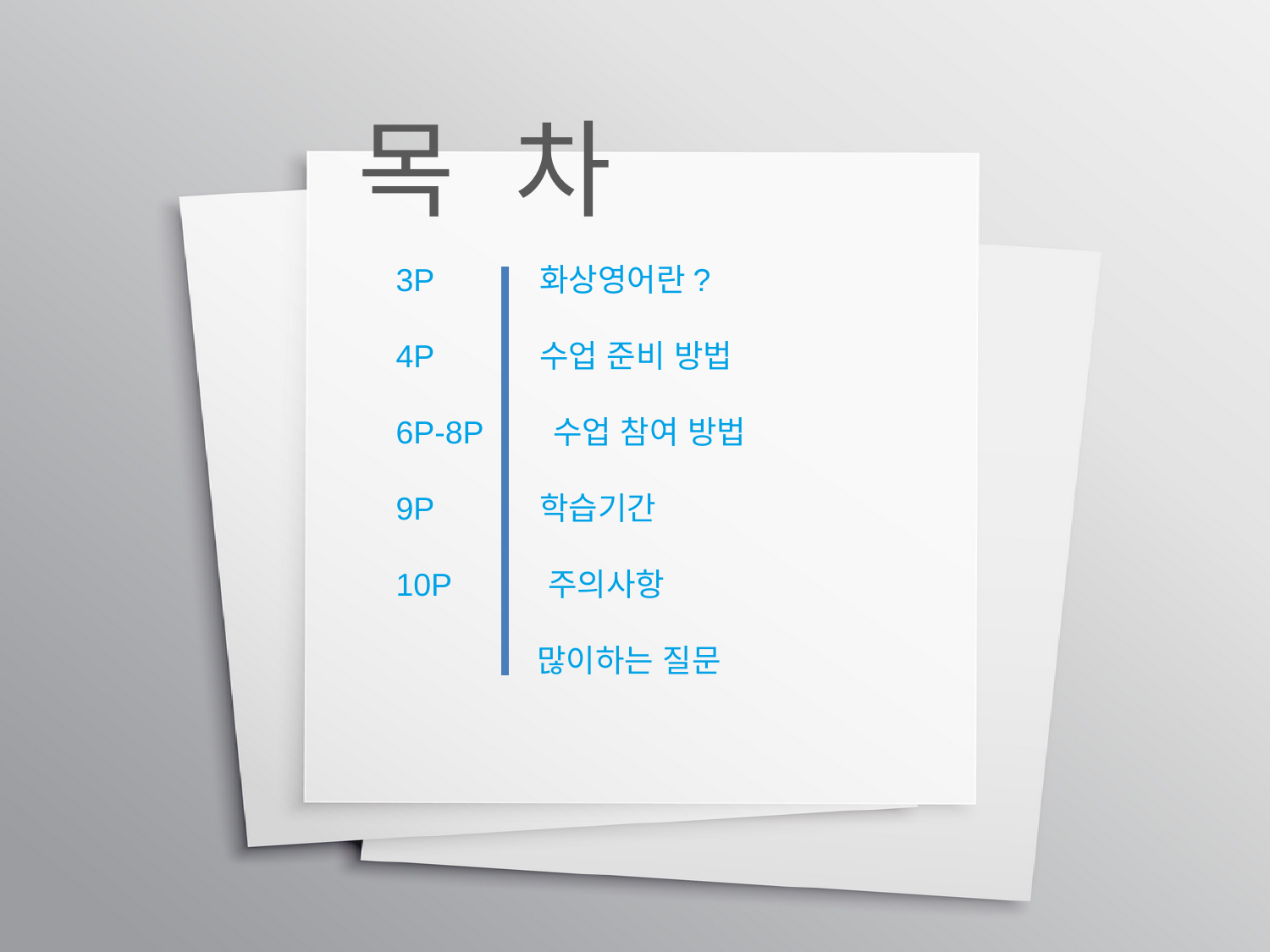

목  차
3P           화상영어란?

4P           수업 준비 방법

6P-8P       수업 참여 방법

9P           학습기간

10P          주의사항

               많이하는 질문